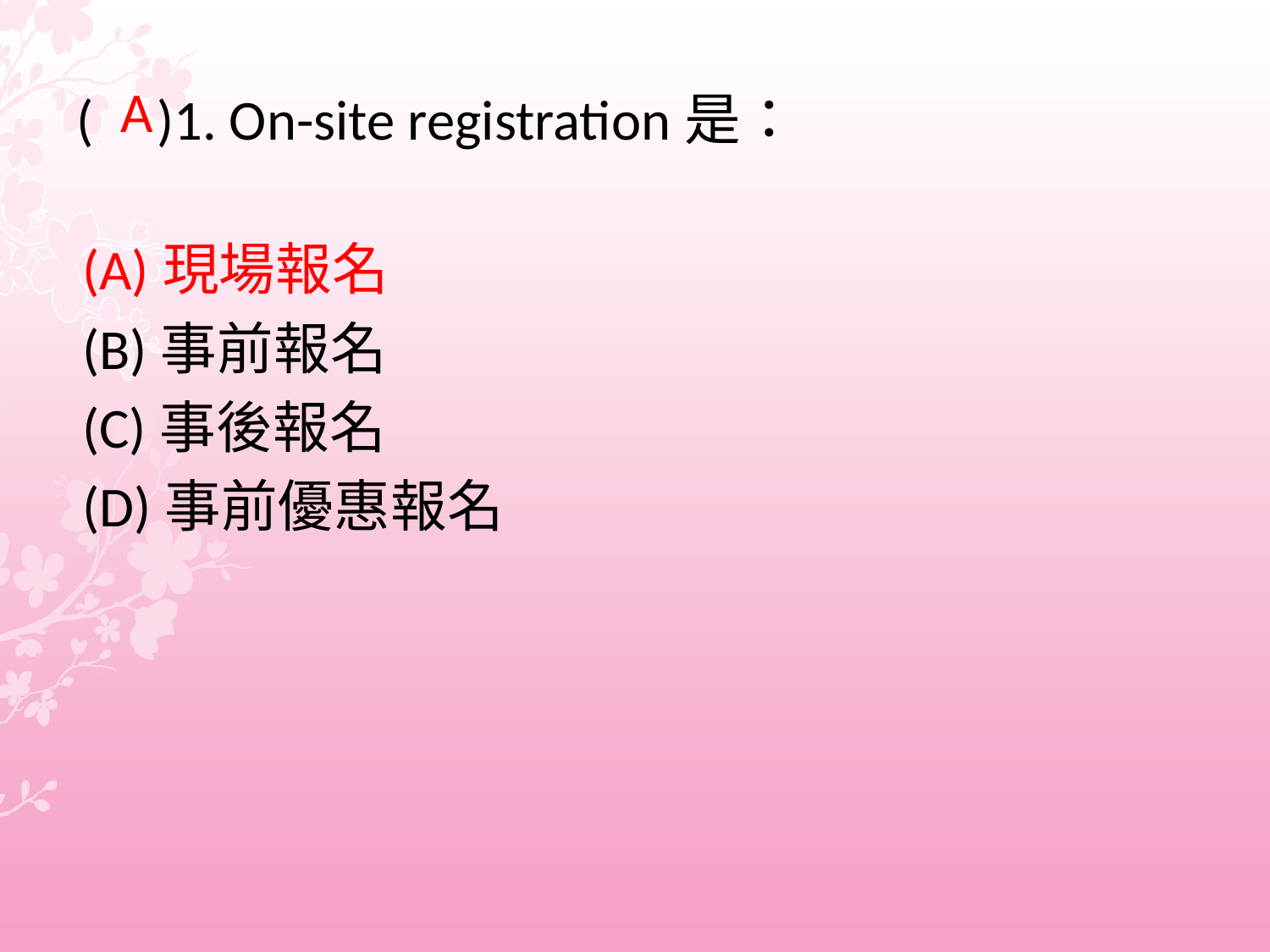

# (     )1. On-site registration是：
   A

(A)現場報名
(B)事前報名
(C)事後報名
(D)事前優惠報名